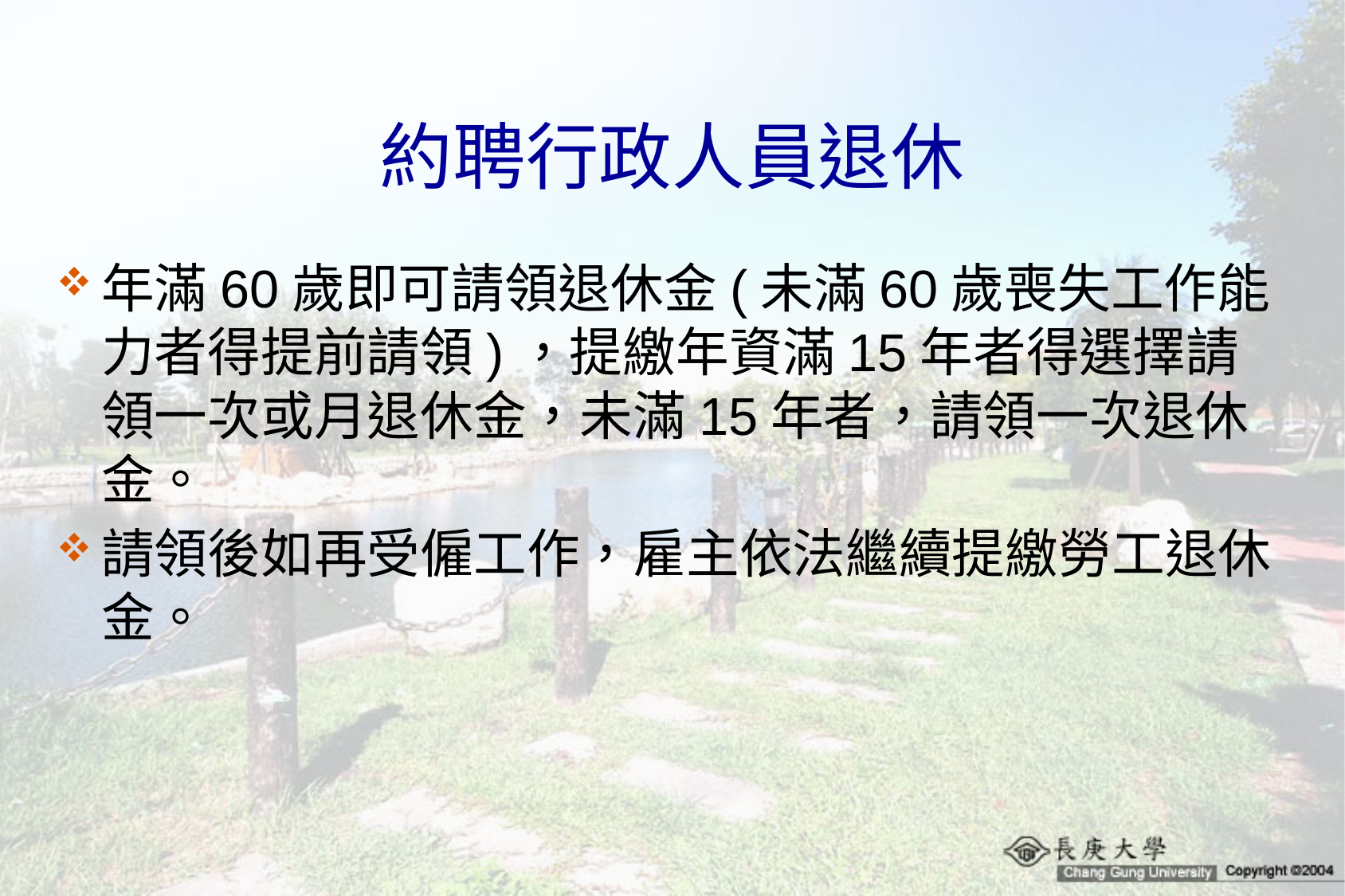

# 約聘行政人員退休
年滿60歲即可請領退休金(未滿60歲喪失工作能力者得提前請領)，提繳年資滿15年者得選擇請領一次或月退休金，未滿15年者，請領一次退休金。
請領後如再受僱工作，雇主依法繼續提繳勞工退休金。